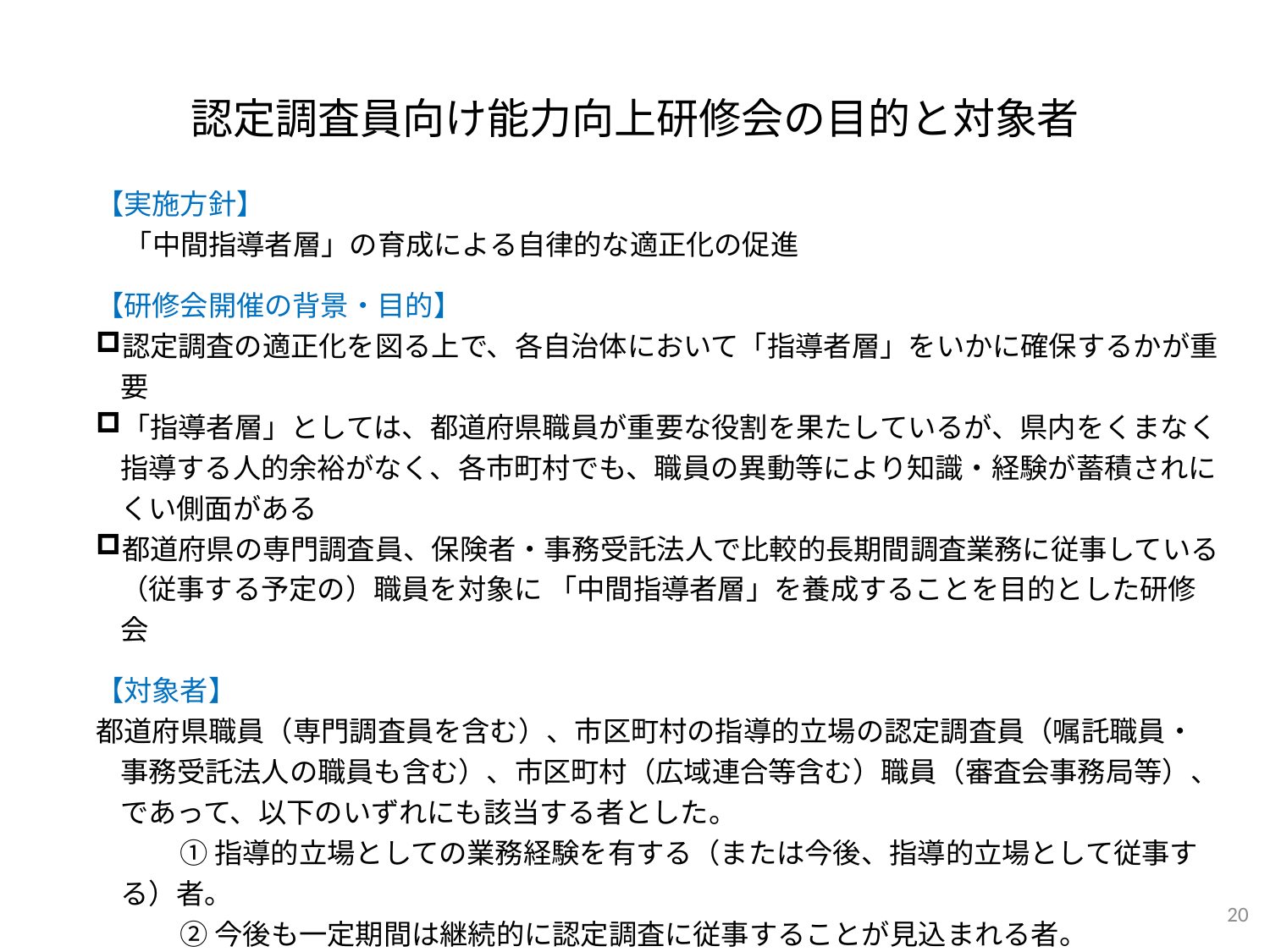

# 認定調査員向け能力向上研修会の目的と対象者
【実施方針】
　「中間指導者層」の育成による自律的な適正化の促進

【研修会開催の背景・目的】
認定調査の適正化を図る上で、各自治体において「指導者層」をいかに確保するかが重要
「指導者層」としては、都道府県職員が重要な役割を果たしているが、県内をくまなく指導する人的余裕がなく、各市町村でも、職員の異動等により知識・経験が蓄積されにくい側面がある
都道府県の専門調査員、保険者・事務受託法人で比較的長期間調査業務に従事している（従事する予定の）職員を対象に 「中間指導者層」を養成することを目的とした研修会

【対象者】
都道府県職員（専門調査員を含む）、市区町村の指導的立場の認定調査員（嘱託職員・事務受託法人の職員も含む）、市区町村（広域連合等含む）職員（審査会事務局等）、であって、以下のいずれにも該当する者とした。
　　　① 指導的立場としての業務経験を有する（または今後、指導的立場として従事する）者。
　　　② 今後も一定期間は継続的に認定調査に従事することが見込まれる者。

20